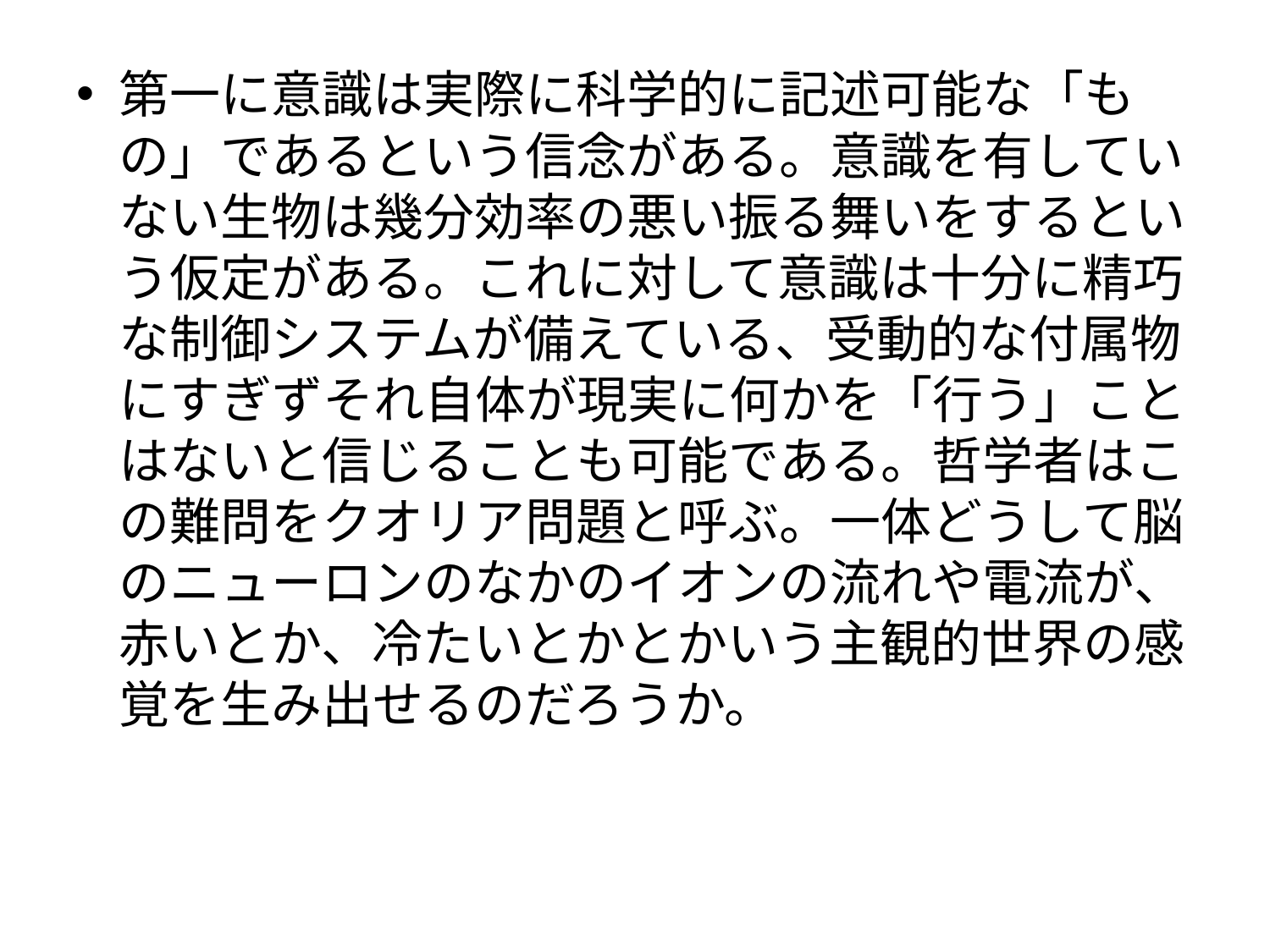

第一に意識は実際に科学的に記述可能な「もの」であるという信念がある。意識を有していない生物は幾分効率の悪い振る舞いをするという仮定がある。これに対して意識は十分に精巧な制御システムが備えている、受動的な付属物にすぎずそれ自体が現実に何かを「行う」ことはないと信じることも可能である。哲学者はこの難問をクオリア問題と呼ぶ。一体どうして脳のニューロンのなかのイオンの流れや電流が、赤いとか、冷たいとかとかいう主観的世界の感覚を生み出せるのだろうか。